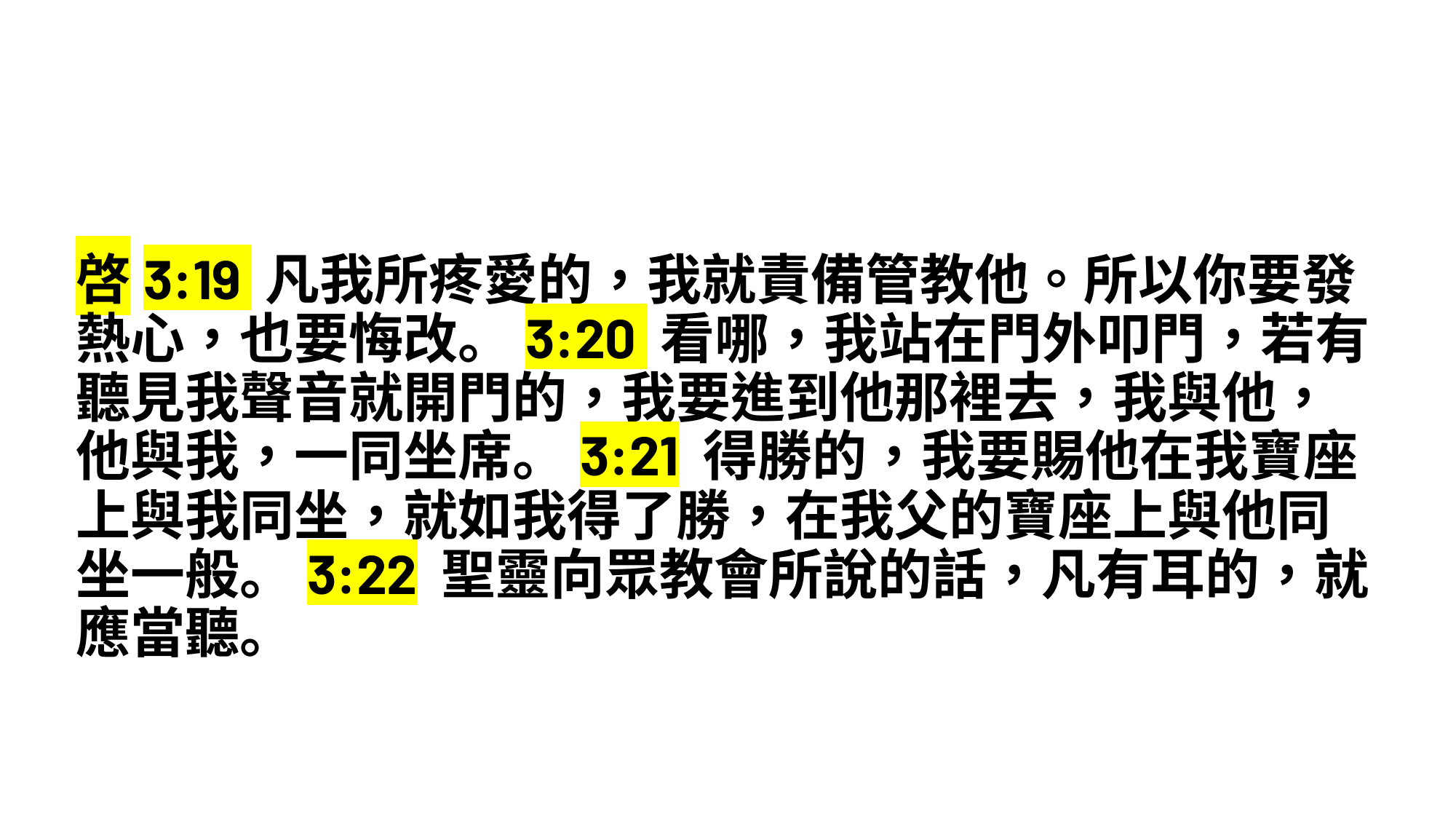

啓3:19 凡我所疼愛的，我就責備管教他。所以你要發熱心，也要悔改。3:20 看哪，我站在門外叩門，若有聽見我聲音就開門的，我要進到他那裡去，我與他，他與我，一同坐席。3:21 得勝的，我要賜他在我寶座上與我同坐，就如我得了勝，在我父的寶座上與他同坐一般。3:22 聖靈向眾教會所說的話，凡有耳的，就應當聽。